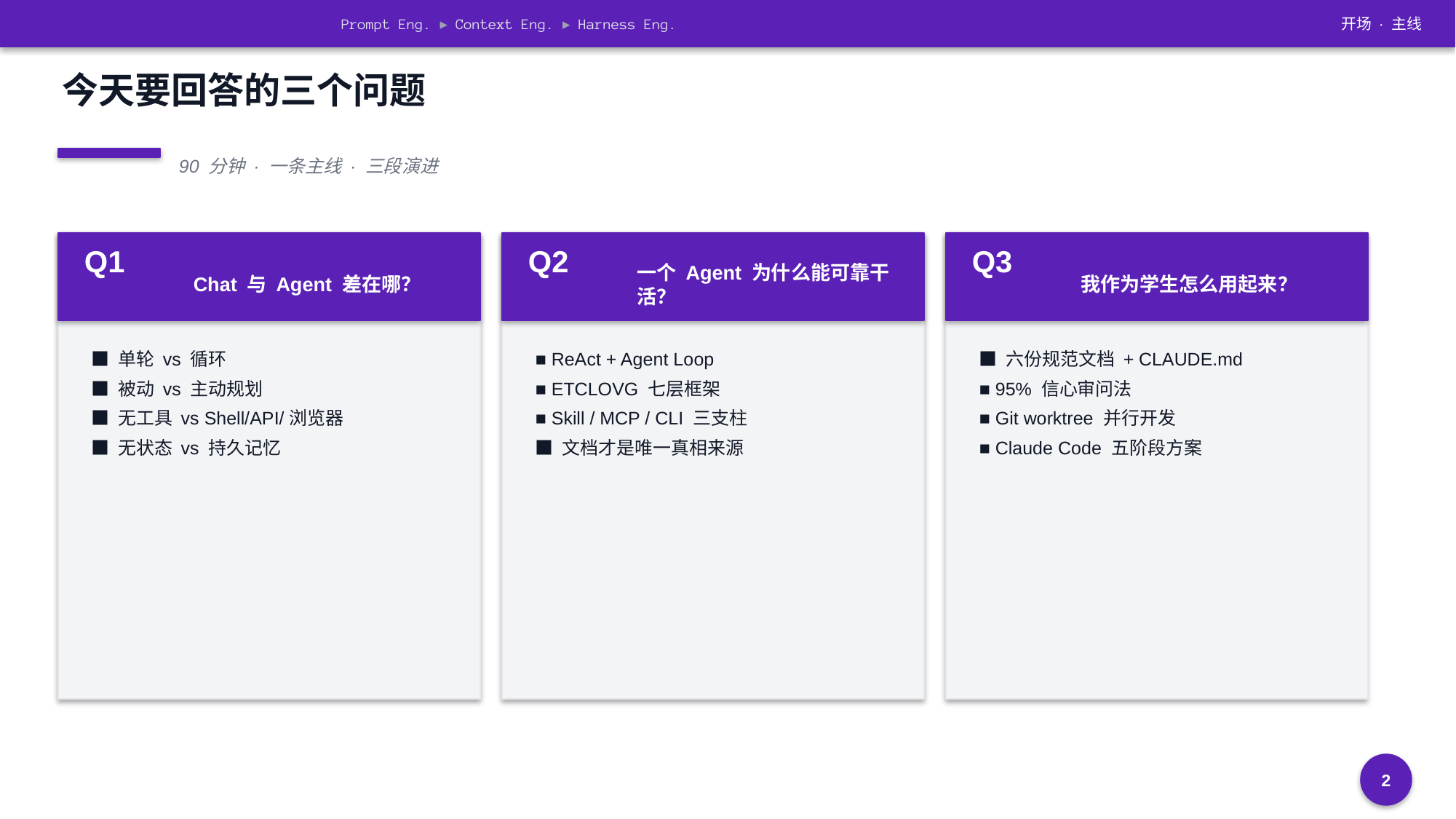

Prompt Eng.  ▸  Context Eng.  ▸  Harness Eng.
开场 · 主线
今天要回答的三个问题
90 分钟 · 一条主线 · 三段演进

Q1
Q2
Q3
Chat 与 Agent 差在哪？
一个 Agent 为什么能可靠干活？
我作为学生怎么用起来？
■ 单轮 vs 循环
■ 被动 vs 主动规划
■ 无工具 vs Shell/API/浏览器
■ 无状态 vs 持久记忆
■ ReAct + Agent Loop
■ ETCLOVG 七层框架
■ Skill / MCP / CLI 三支柱
■ 文档才是唯一真相来源
■ 六份规范文档 + CLAUDE.md
■ 95% 信心审问法
■ Git worktree 并行开发
■ Claude Code 五阶段方案

2